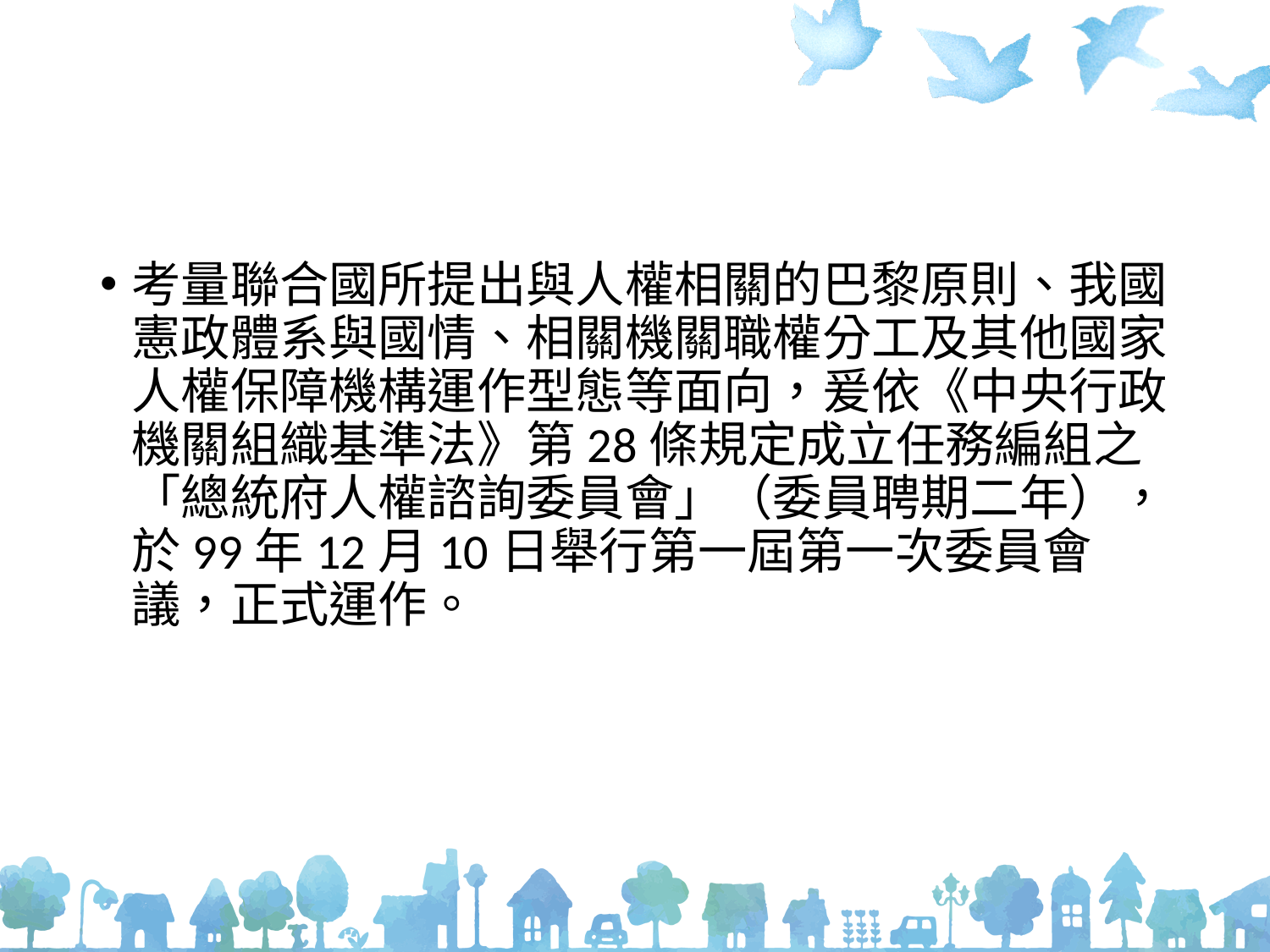

#
考量聯合國所提出與人權相關的巴黎原則、我國憲政體系與國情、相關機關職權分工及其他國家人權保障機構運作型態等面向，爰依《中央行政機關組織基準法》第28條規定成立任務編組之「總統府人權諮詢委員會」（委員聘期二年），於99年12月10日舉行第一屆第一次委員會議，正式運作。